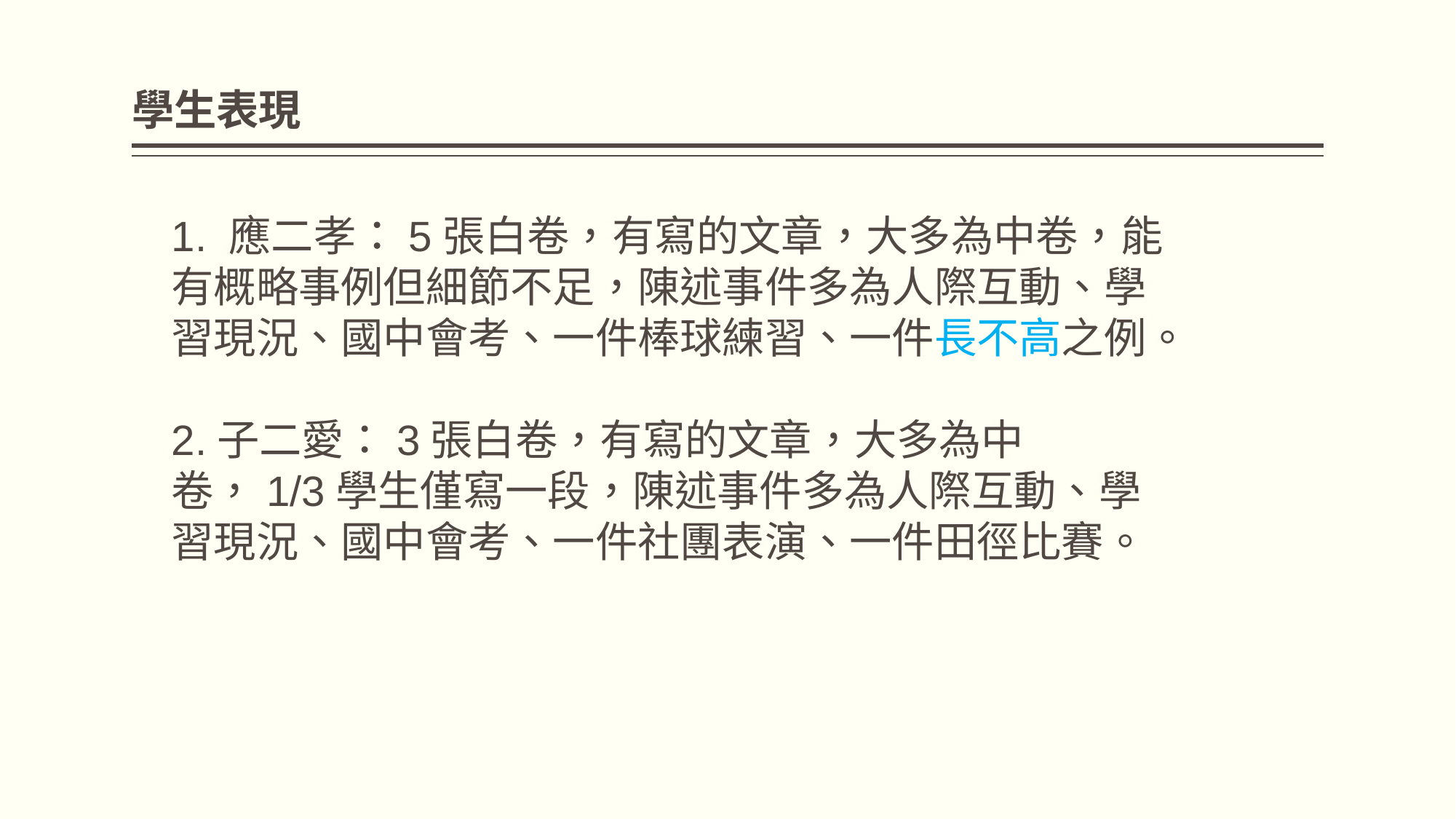

# 學生表現
1. 應二孝：5張白卷，有寫的文章，大多為中卷，能有概略事例但細節不足，陳述事件多為人際互動、學習現況、國中會考、一件棒球練習、一件長不高之例。

2.子二愛：3張白卷，有寫的文章，大多為中卷，1/3學生僅寫一段，陳述事件多為人際互動、學習現況、國中會考、一件社團表演、一件田徑比賽。